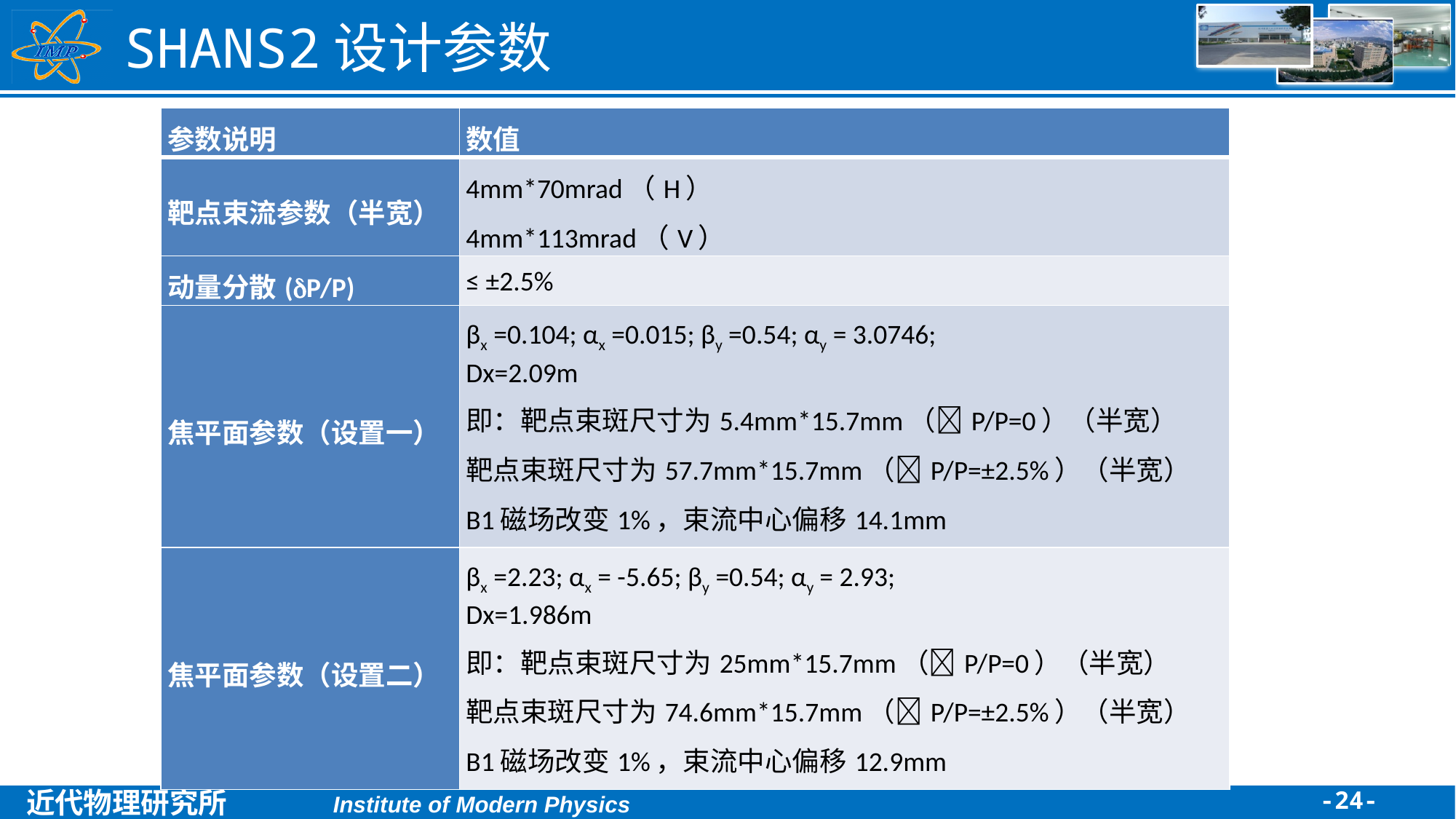

# SHANS2设计参数
| 参数说明 | 数值 |
| --- | --- |
| 靶点束流参数（半宽） | 4mm\*70mrad（H） 4mm\*113mrad（V） |
| 动量分散(δP/P) | ≤ ±2.5% |
| 焦平面参数（设置一） | βx =0.104; αx =0.015; βy =0.54; αy = 3.0746; Dx=2.09m 即：靶点束斑尺寸为5.4mm\*15.7mm（δP/P=0）（半宽） 靶点束斑尺寸为57.7mm\*15.7mm（δP/P=±2.5%）（半宽） B1磁场改变1%，束流中心偏移14.1mm |
| 焦平面参数（设置二） | βx =2.23; αx = -5.65; βy =0.54; αy = 2.93; Dx=1.986m 即：靶点束斑尺寸为25mm\*15.7mm（δP/P=0）（半宽） 靶点束斑尺寸为74.6mm\*15.7mm（δP/P=±2.5%）（半宽） B1磁场改变1%，束流中心偏移12.9mm |